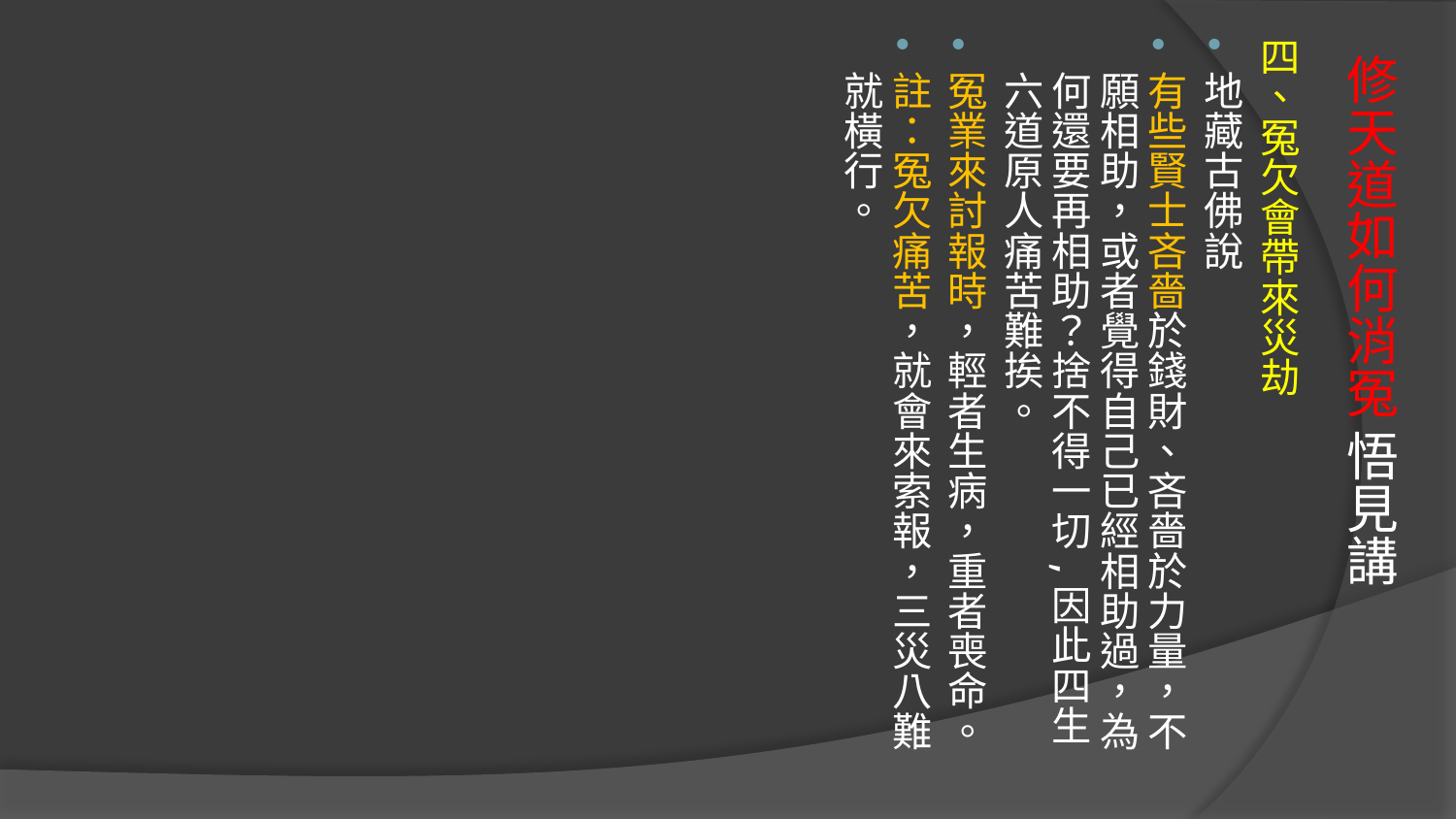

四、冤欠會帶來災劫
地藏古佛說
有些賢士吝嗇於錢財、吝嗇於力量，不願相助，或者覺得自己已經相助過，為何還要再相助？捨不得一切,因此四生六道原人痛苦難挨。
冤業來討報時，輕者生病，重者喪命。
註：冤欠痛苦，就會來索報，三災八難就橫行。

# 修天道如何消冤 悟見講